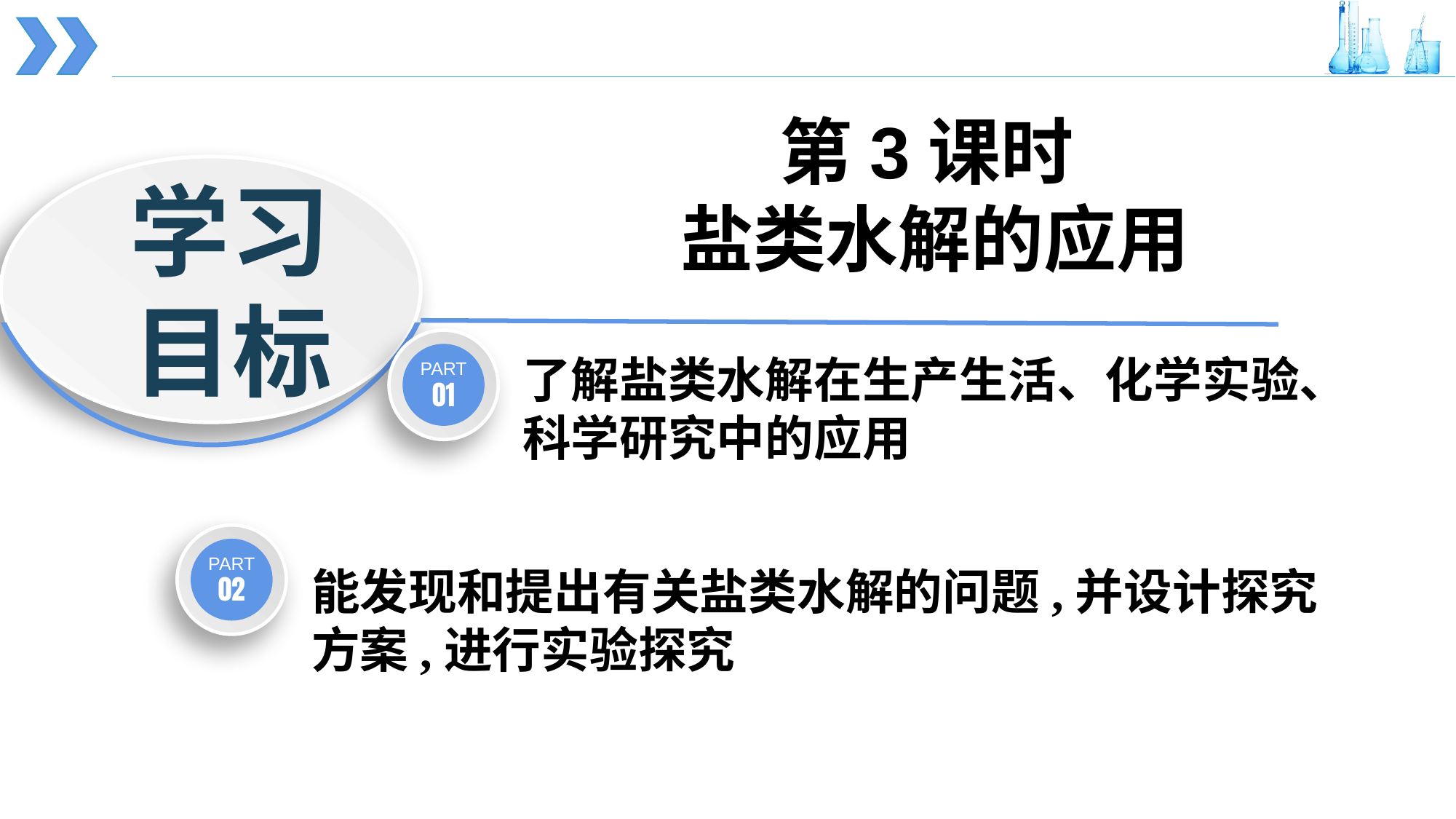

第3课时
盐类水解的应用
  学习
  目标

PART
01
了解盐类水解在生产生活、化学实验、科学研究中的应用

PART
02
能发现和提出有关盐类水解的问题,并设计探究方案,进行实验探究